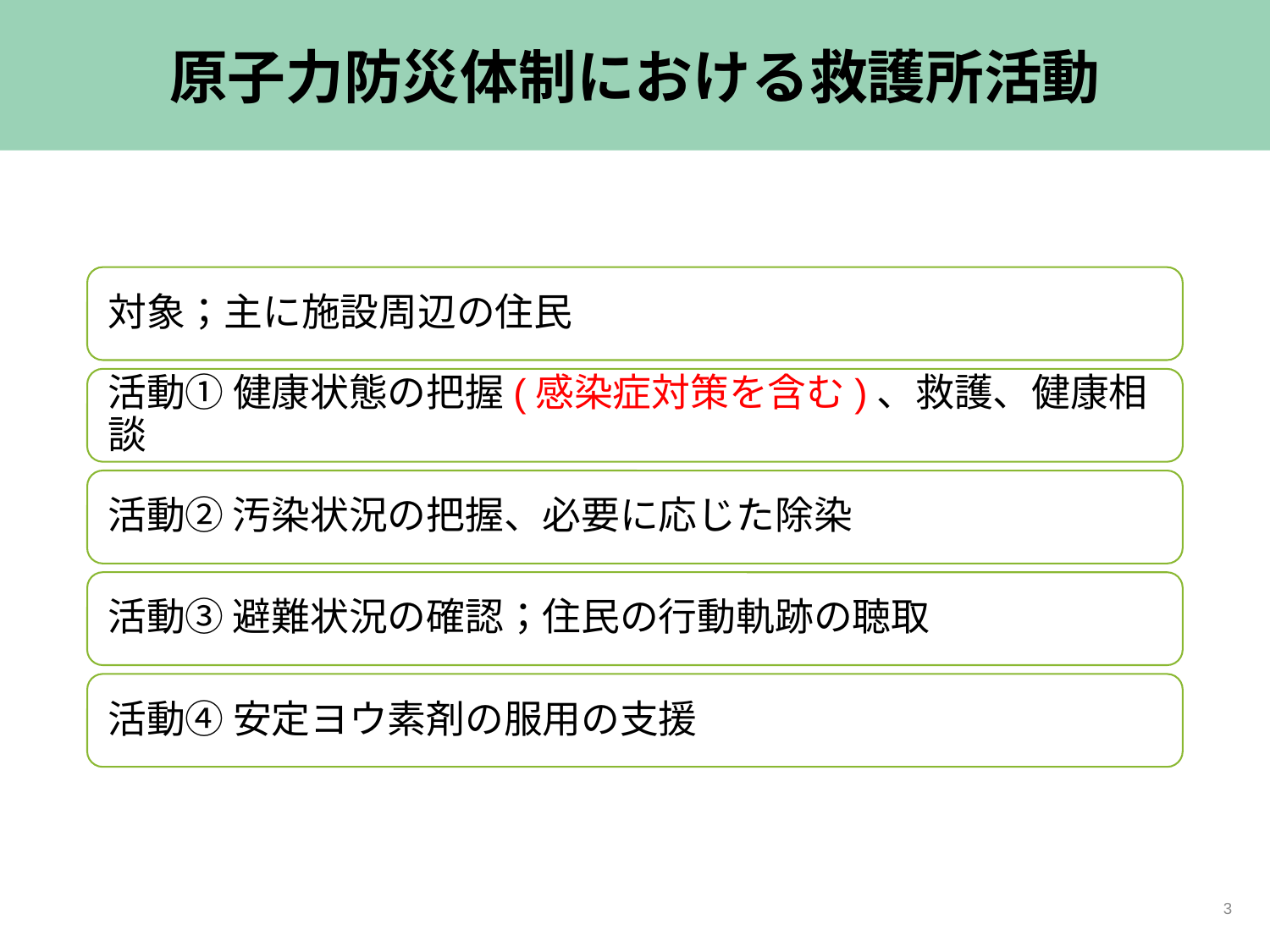

# 原子力防災体制における救護所活動
対象；主に施設周辺の住民
活動① 健康状態の把握(感染症対策を含む)、救護、健康相談
活動② 汚染状況の把握、必要に応じた除染
活動③ 避難状況の確認；住民の行動軌跡の聴取
活動④ 安定ヨウ素剤の服用の支援
3